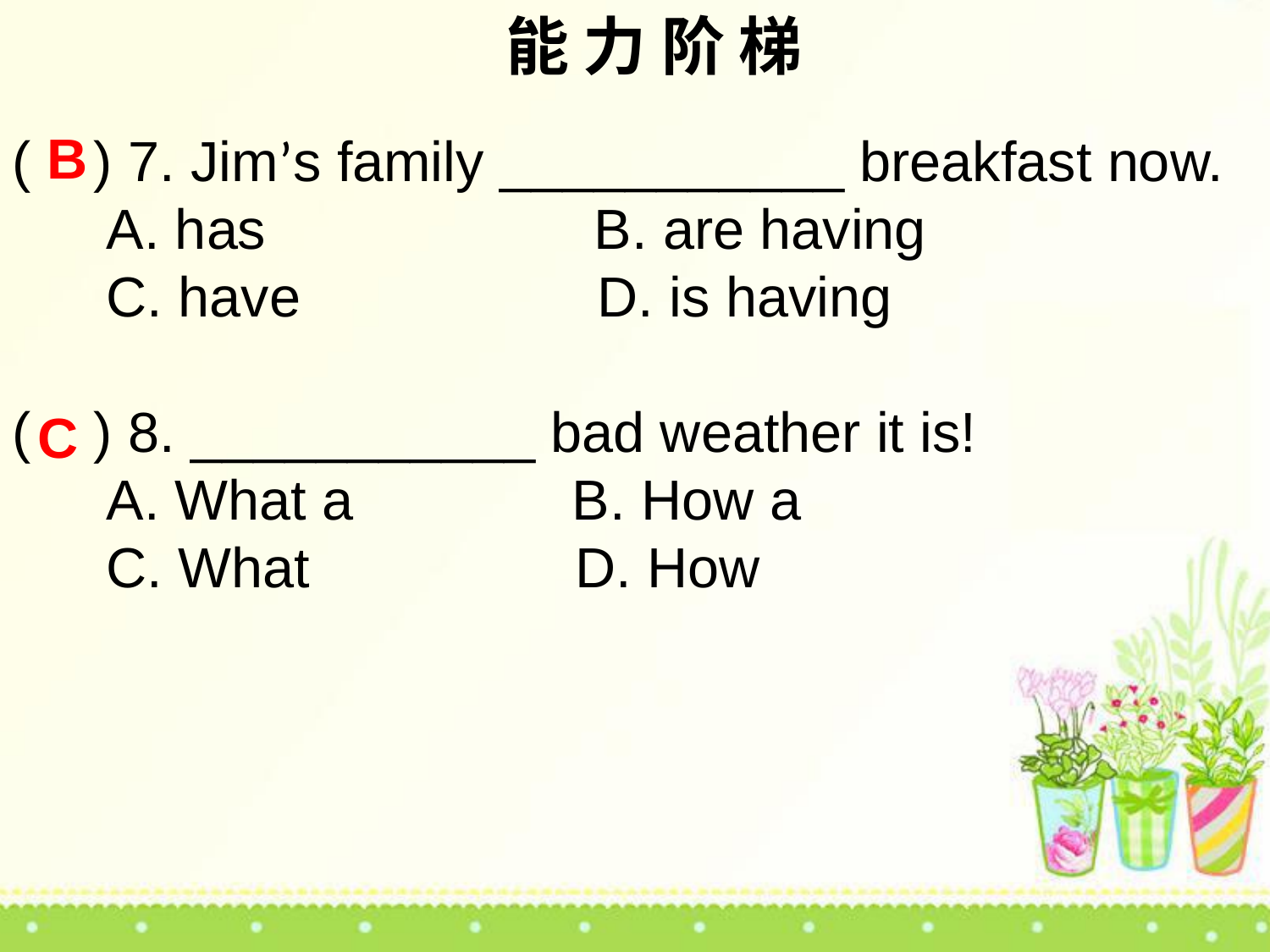

能 力 阶 梯
B
(    ) 7. Jim’s family ___________ breakfast now.
      A. has                     B. are having
      C. have                   D. is having

(    ) 8. ___________ bad weather it is!
      A. What a              B. How a
      C. What                 D. How
C